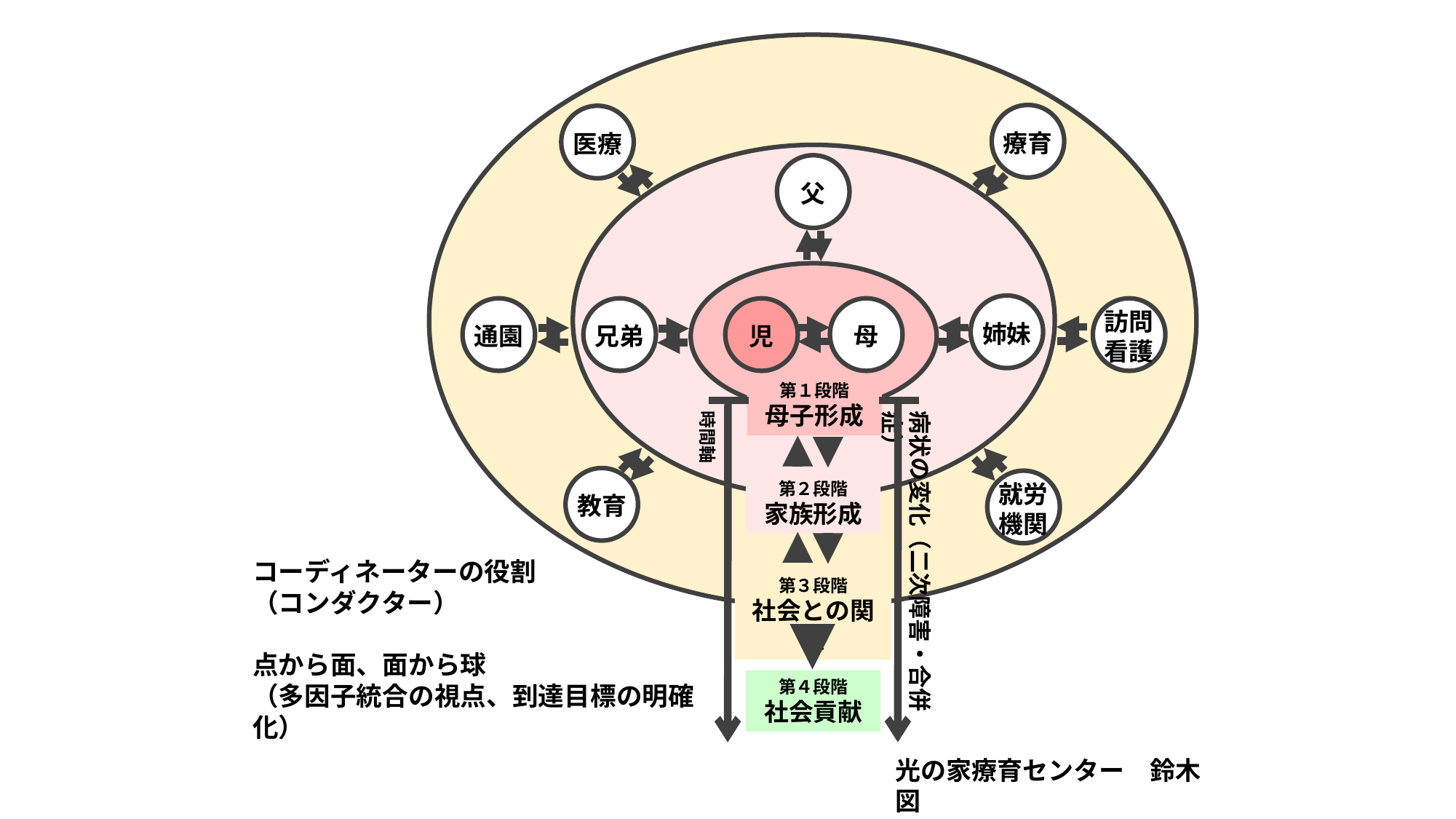

療育

医療

父

姉妹

通園

兄弟

児

母

訪問
看護
第１段階
母子形成
病状の変化（二次障害・合併症）
時間軸

教育

就労
機関
第２段階
家族形成
コーディネーターの役割
（コンダクター）

点から面、面から球
（多因子統合の視点、到達目標の明確化）
第３段階
社会との関係
第４段階
社会貢献
光の家療育センター　鈴木図